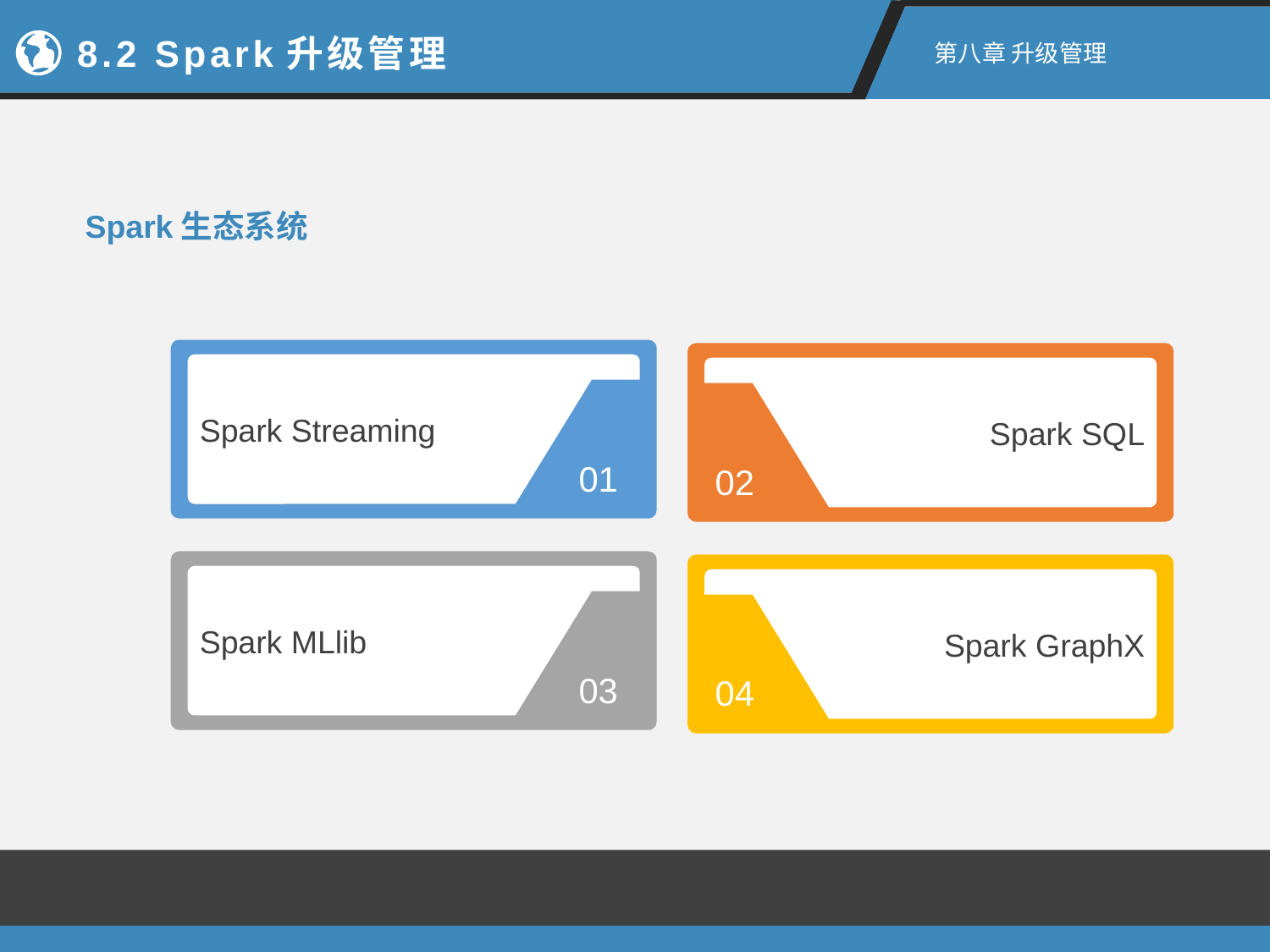

8.2 Spark升级管理

第八章 升级管理
Spark生态系统

Spark Streaming
01

Spark SQL
02

Spark MLlib
03

Spark GraphX
04